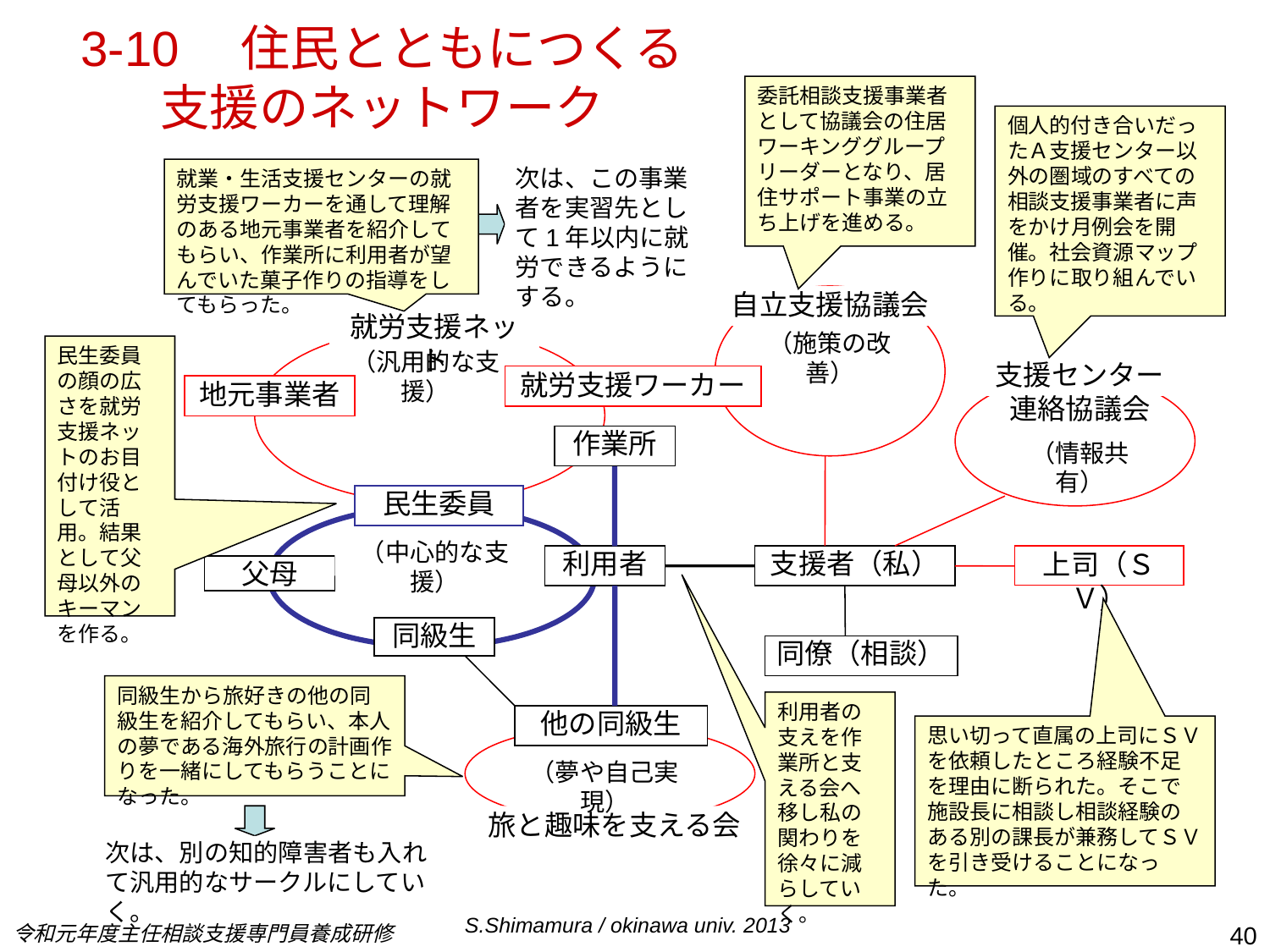

# 3-10　住民とともにつくる 支援のネットワーク
委託相談支援事業者として協議会の住居ワーキンググループリーダーとなり、居住サポート事業の立ち上げを進める。
個人的付き合いだったＡ支援センター以外の圏域のすべての相談支援事業者に声をかけ月例会を開催。社会資源マップ作りに取り組んでいる。
就業・生活支援センターの就労支援ワーカーを通して理解のある地元事業者を紹介してもらい、作業所に利用者が望んでいた菓子作りの指導をしてもらった。
次は、この事業者を実習先として1年以内に就労できるようにする。

自立支援協議会
就労支援ネット
（施策の改善）

民生委員の顔の広さを就労支援ネットのお目付け役として活用。結果として父母以外のキーマンを作る。
（汎用的な支援）
支援センター
連絡協議会
就労支援ワーカー
地元事業者

作業所
（情報共有）

民生委員

（中心的な支援）
利用者
支援者（私）
上司（ＳＶ）
父母

同級生
同僚（相談）

同級生から旅好きの他の同級生を紹介してもらい、本人の夢である海外旅行の計画作りを一緒にしてもらうことになった。
利用者の支えを作業所と支える会へ移し私の関わりを徐々に減らしていく。
他の同級生
思い切って直属の上司にＳＶを依頼したところ経験不足を理由に断られた。そこで施設長に相談し相談経験のある別の課長が兼務してＳＶを引き受けることになった。

（夢や自己実現）

旅と趣味を支える会
次は、別の知的障害者も入れて汎用的なサークルにしていく。
S.Shimamura / okinawa univ. 2013
40
令和元年度主任相談支援専門員養成研修